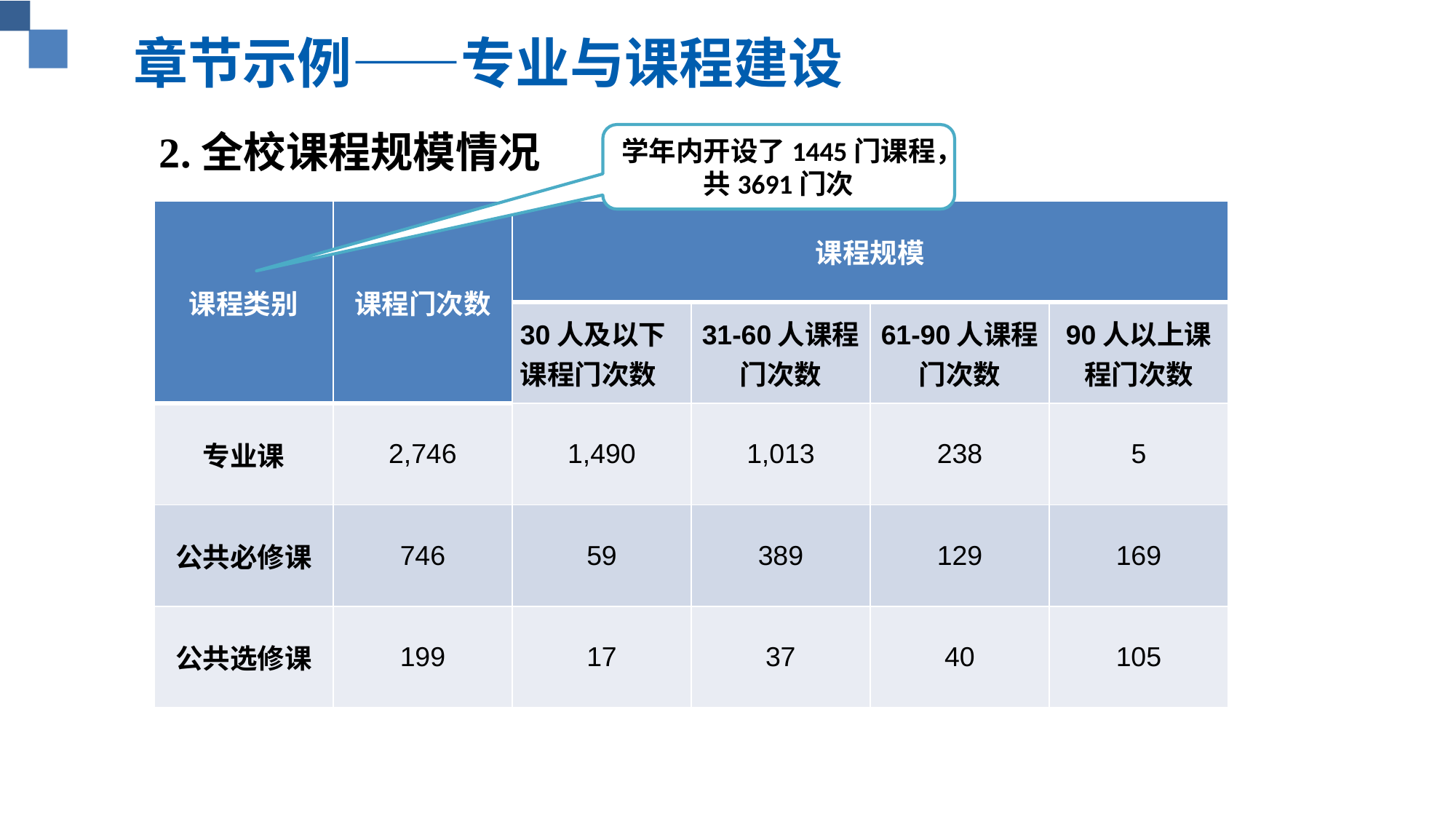

# 章节示例——专业与课程建设

2.全校课程规模情况
学年内开设了1445门课程，共3691门次
| 课程类别 | 课程门次数 | 课程规模 |  |  |  |
| --- | --- | --- | --- | --- | --- |
|  |  | 30人及以下课程门次数 | 31-60人课程门次数 | 61-90人课程门次数 | 90人以上课程门次数 |
| 专业课 | 2,746 | 1,490 | 1,013 | 238 | 5 |
| 公共必修课 | 746 | 59 | 389 | 129 | 169 |
| 公共选修课 | 199 | 17 | 37 | 40 | 105 |